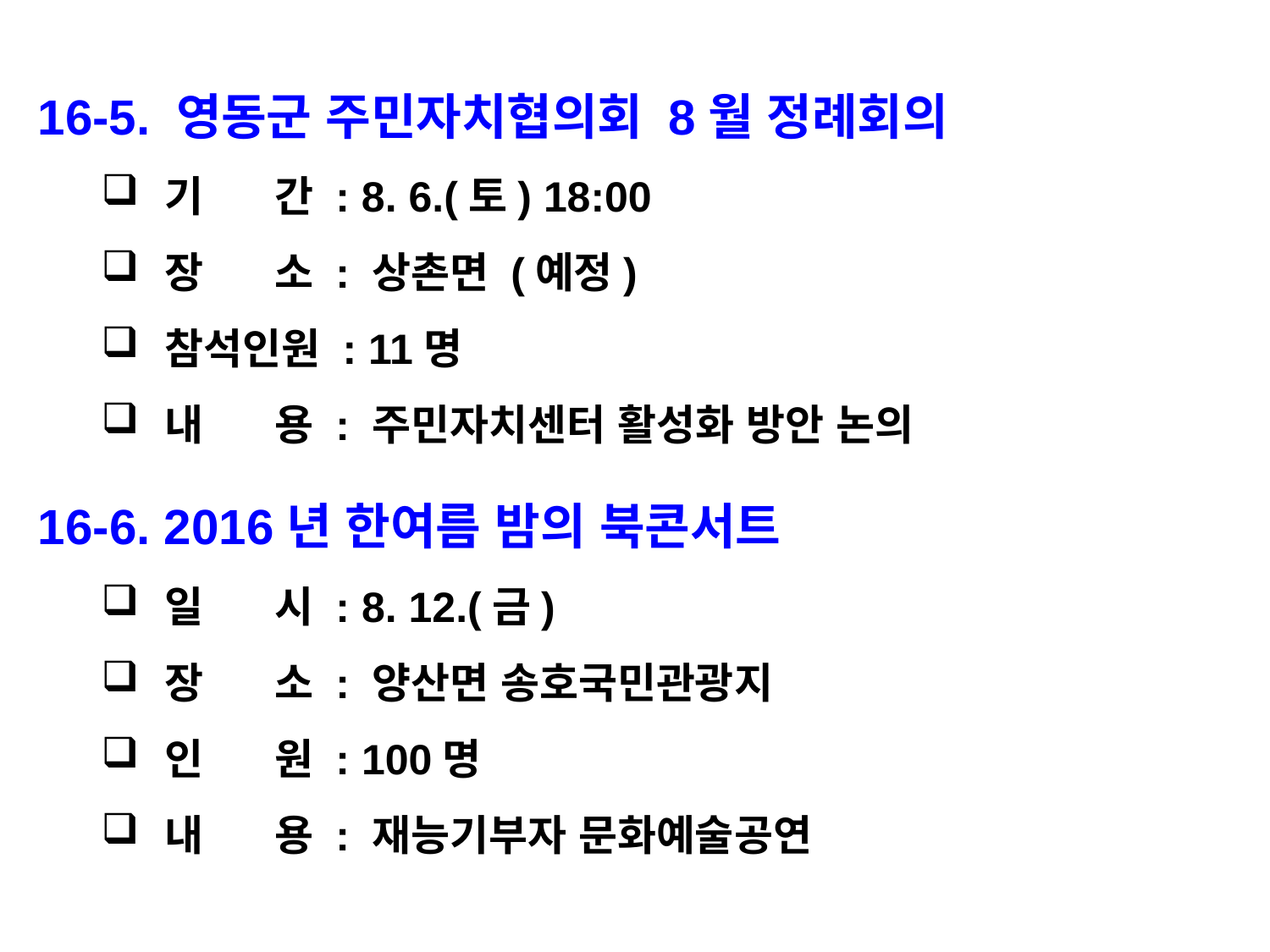

16-5. 영동군 주민자치협의회 8월 정례회의
기      간 : 8. 6.(토) 18:00
장      소 : 상촌면 (예정)
참석인원 : 11명
내      용 : 주민자치센터 활성화 방안 논의
16-6. 2016년 한여름 밤의 북콘서트
일      시 : 8. 12.(금)
장      소 : 양산면 송호국민관광지
인      원 : 100명
내      용 : 재능기부자 문화예술공연